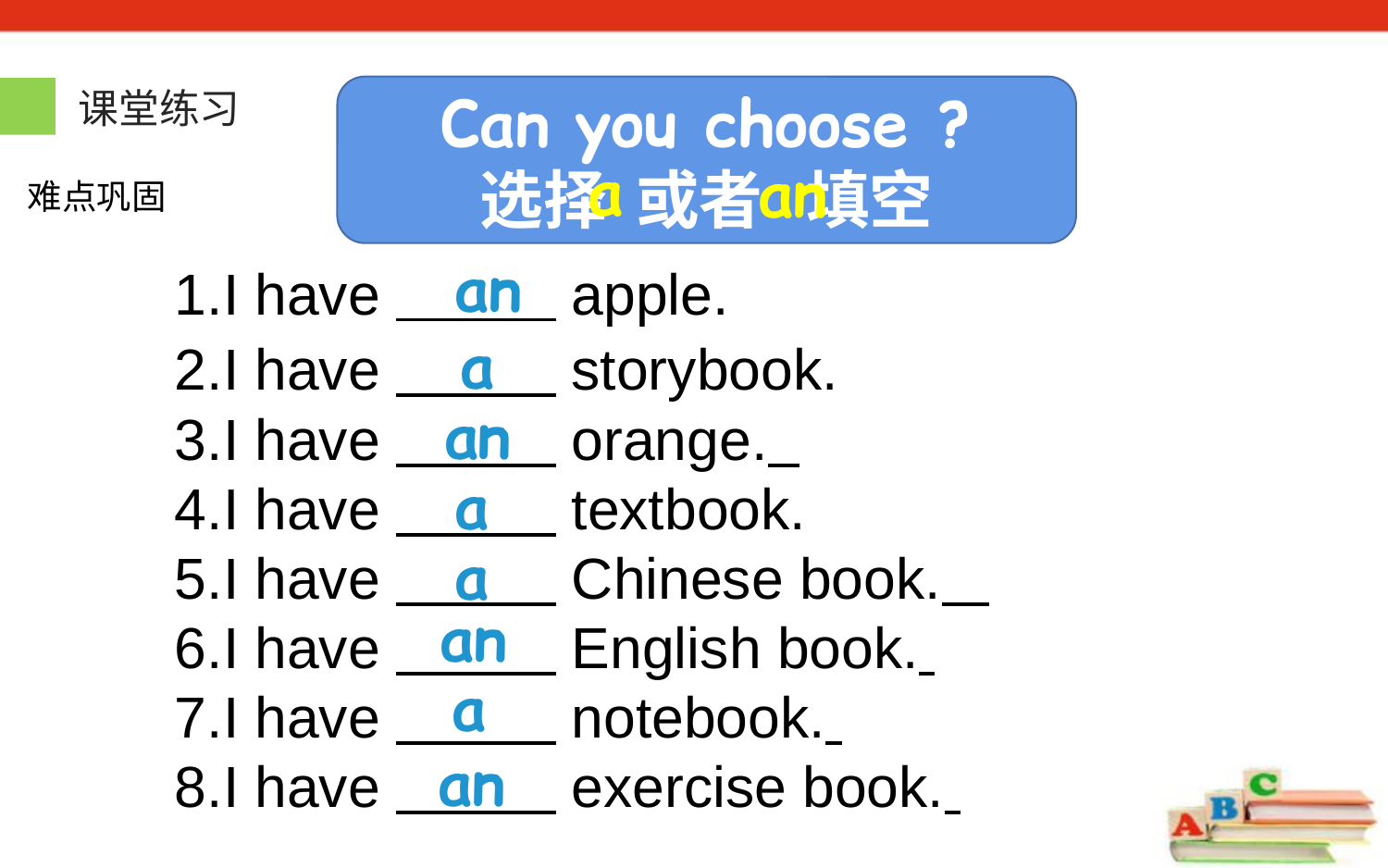

Can you choose ?
选择  或者   填空
课堂练习

a
难点巩固
an
an
1.I have            apple.
2.I have            storybook.
3.I have            orange.
4.I have            textbook.
5.I have            Chinese book.
6.I have            English book.
7.I have            notebook.
8.I have            exercise book.
a
an
a
a
an
a
an